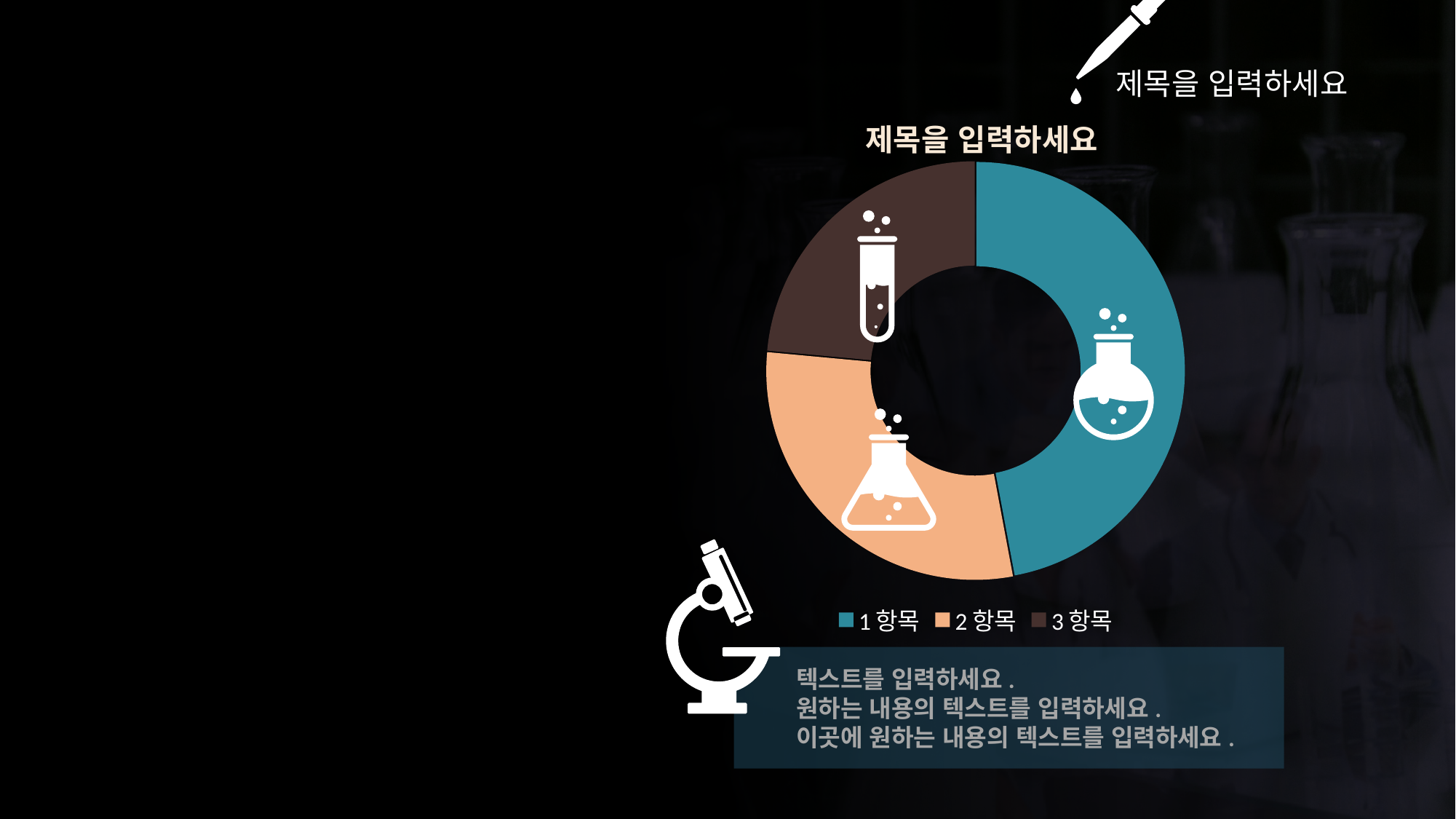

제목을 입력하세요
제목을 입력하세요

### Chart

| Category | 제목 |
|---|---|
| 1항목 | 40.0 |
| 2항목 | 25.0 |
| 3항목 | 20.0 |

텍스트를 입력하세요.
원하는 내용의 텍스트를 입력하세요.
이곳에 원하는 내용의 텍스트를 입력하세요.